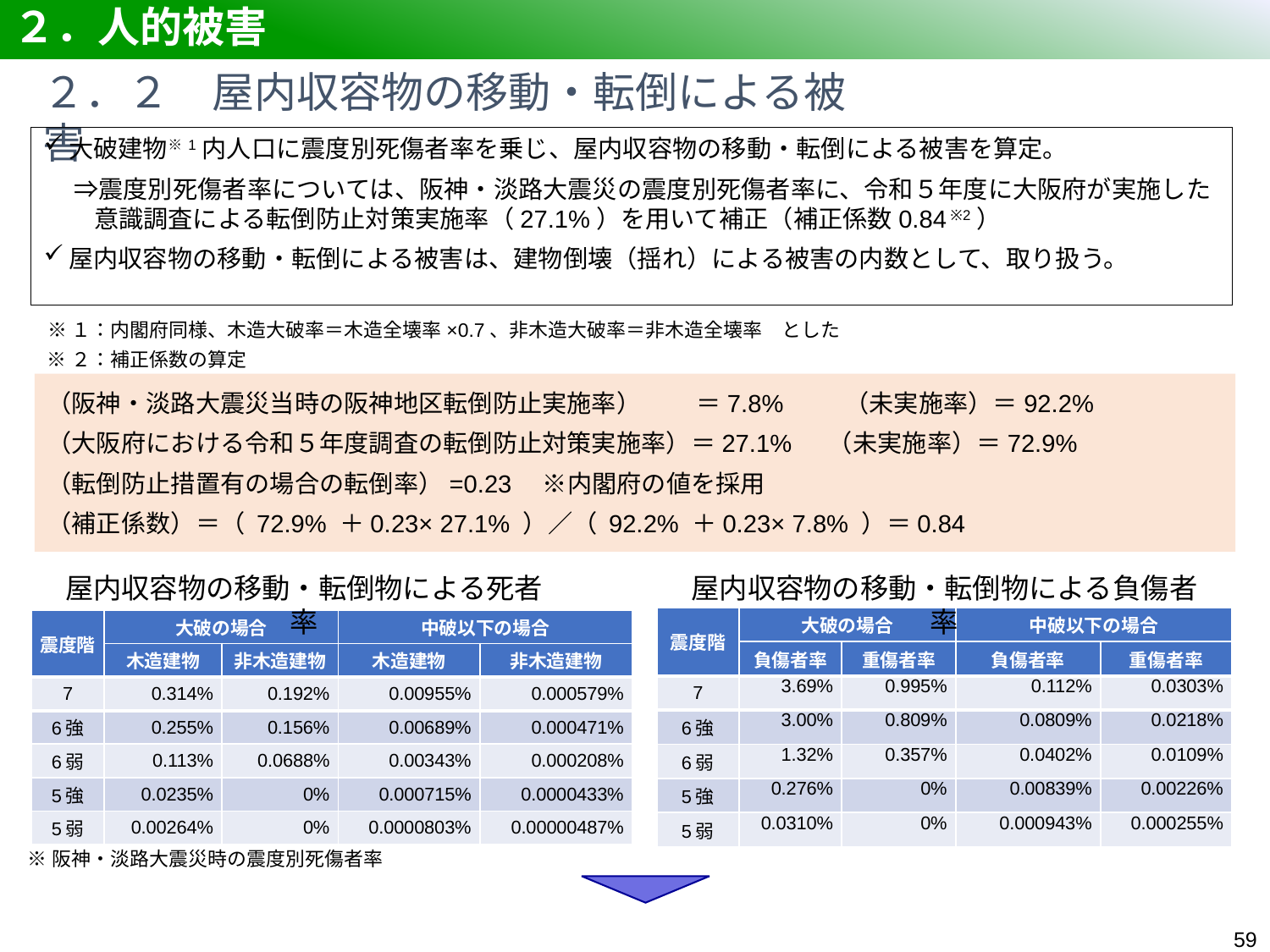

# ２．人的被害
２．２　屋内収容物の移動・転倒による被害
大破建物※1内人口に震度別死傷者率を乗じ、屋内収容物の移動・転倒による被害を算定。
　 ⇒震度別死傷者率については、阪神・淡路大震災の震度別死傷者率に、令和５年度に大阪府が実施した意識調査による転倒防止対策実施率（27.1%）を用いて補正（補正係数0.84 ※2）
屋内収容物の移動・転倒による被害は、建物倒壊（揺れ）による被害の内数として、取り扱う。
※１：内閣府同様、木造大破率＝木造全壊率×0.7、非木造大破率＝非木造全壊率　とした
※２：補正係数の算定
（阪神・淡路大震災当時の阪神地区転倒防止実施率）　　 ＝7.8%　　 （未実施率）＝92.2%
（大阪府における令和５年度調査の転倒防止対策実施率）＝27.1%　 （未実施率）＝72.9%
（転倒防止措置有の場合の転倒率）=0.23　※内閣府の値を採用
（補正係数）＝（ 72.9% ＋0.23× 27.1% ）／（ 92.2% ＋0.23× 7.8% ）＝0.84
屋内収容物の移動・転倒物による死者率
屋内収容物の移動・転倒物による負傷者率
| 震度階 | 大破の場合 |  | 中破以下の場合 |  |
| --- | --- | --- | --- | --- |
|  | 負傷者率 | 重傷者率 | 負傷者率 | 重傷者率 |
| 7 | 3.69% | 0.995% | 0.112% | 0.0303% |
| 6強 | 3.00% | 0.809% | 0.0809% | 0.0218% |
| 6弱 | 1.32% | 0.357% | 0.0402% | 0.0109% |
| 5強 | 0.276% | 0% | 0.00839% | 0.00226% |
| 5弱 | 0.0310% | 0% | 0.000943% | 0.000255% |
| 震度階 | 大破の場合 |  | 中破以下の場合 |  |
| --- | --- | --- | --- | --- |
|  | 木造建物 | 非木造建物 | 木造建物 | 非木造建物 |
| 7 | 0.314% | 0.192% | 0.00955% | 0.000579% |
| 6強 | 0.255% | 0.156% | 0.00689% | 0.000471% |
| 6弱 | 0.113% | 0.0688% | 0.00343% | 0.000208% |
| 5強 | 0.0235% | 0% | 0.000715% | 0.0000433% |
| 5弱 | 0.00264% | 0% | 0.0000803% | 0.00000487% |
※阪神・淡路大震災時の震度別死傷者率

59